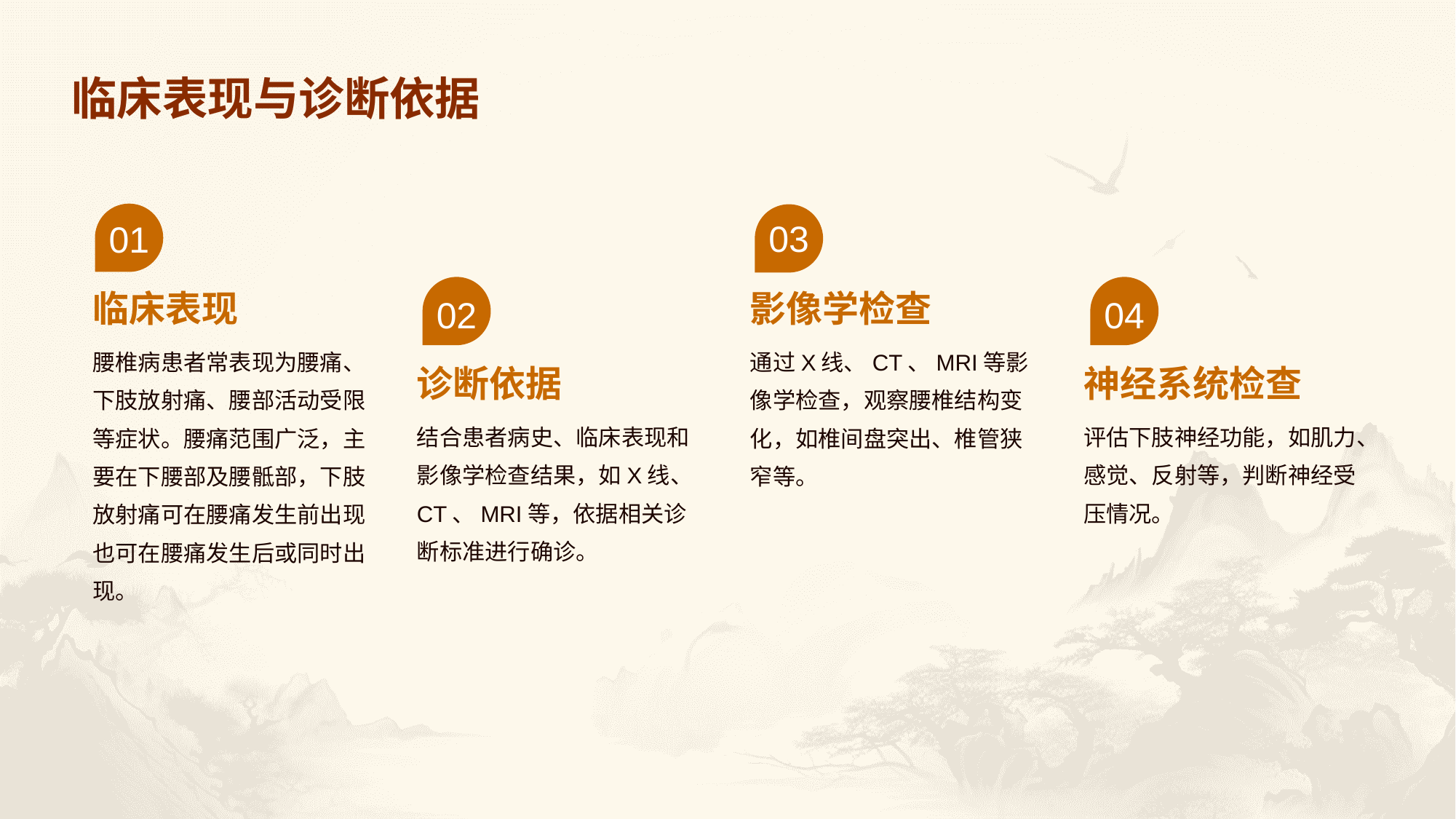

临床表现与诊断依据

03

01
临床表现
影像学检查

02
04
腰椎病患者常表现为腰痛、下肢放射痛、腰部活动受限等症状。腰痛范围广泛，主要在下腰部及腰骶部，下肢放射痛可在腰痛发生前出现也可在腰痛发生后或同时出现。
通过X线、CT、MRI等影像学检查，观察腰椎结构变化，如椎间盘突出、椎管狭窄等。
诊断依据
神经系统检查
结合患者病史、临床表现和影像学检查结果，如X线、CT、MRI等，依据相关诊断标准进行确诊。
评估下肢神经功能，如肌力、感觉、反射等，判断神经受压情况。